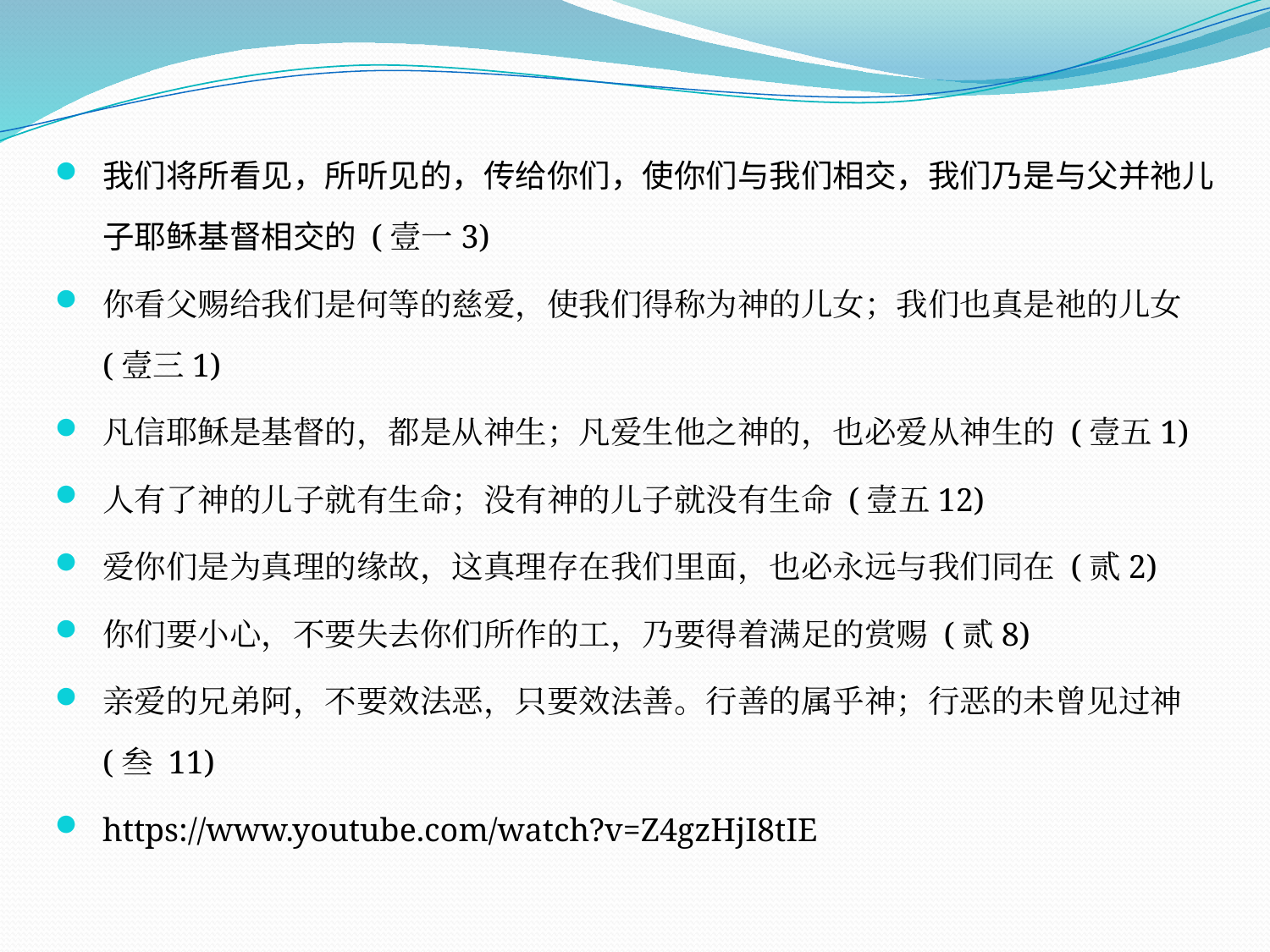

我们将所看见，所听见的，传给你们，使你们与我们相交，我们乃是与父并祂儿子耶稣基督相交的 (壹一3)
你看父赐给我们是何等的慈爱，使我们得称为神的儿女；我们也真是祂的儿女(壹三1)
凡信耶稣是基督的，都是从神生；凡爱生他之神的，也必爱从神生的 (壹五1)
人有了神的儿子就有生命；没有神的儿子就没有生命 (壹五12)
爱你们是为真理的缘故，这真理存在我们里面，也必永远与我们同在 (贰2)
你们要小心，不要失去你们所作的工，乃要得着满足的赏赐 (贰8)
亲爱的兄弟阿，不要效法恶，只要效法善。行善的属乎神；行恶的未曾见过神(叁 11)
https://www.youtube.com/watch?v=Z4gzHjI8tIE